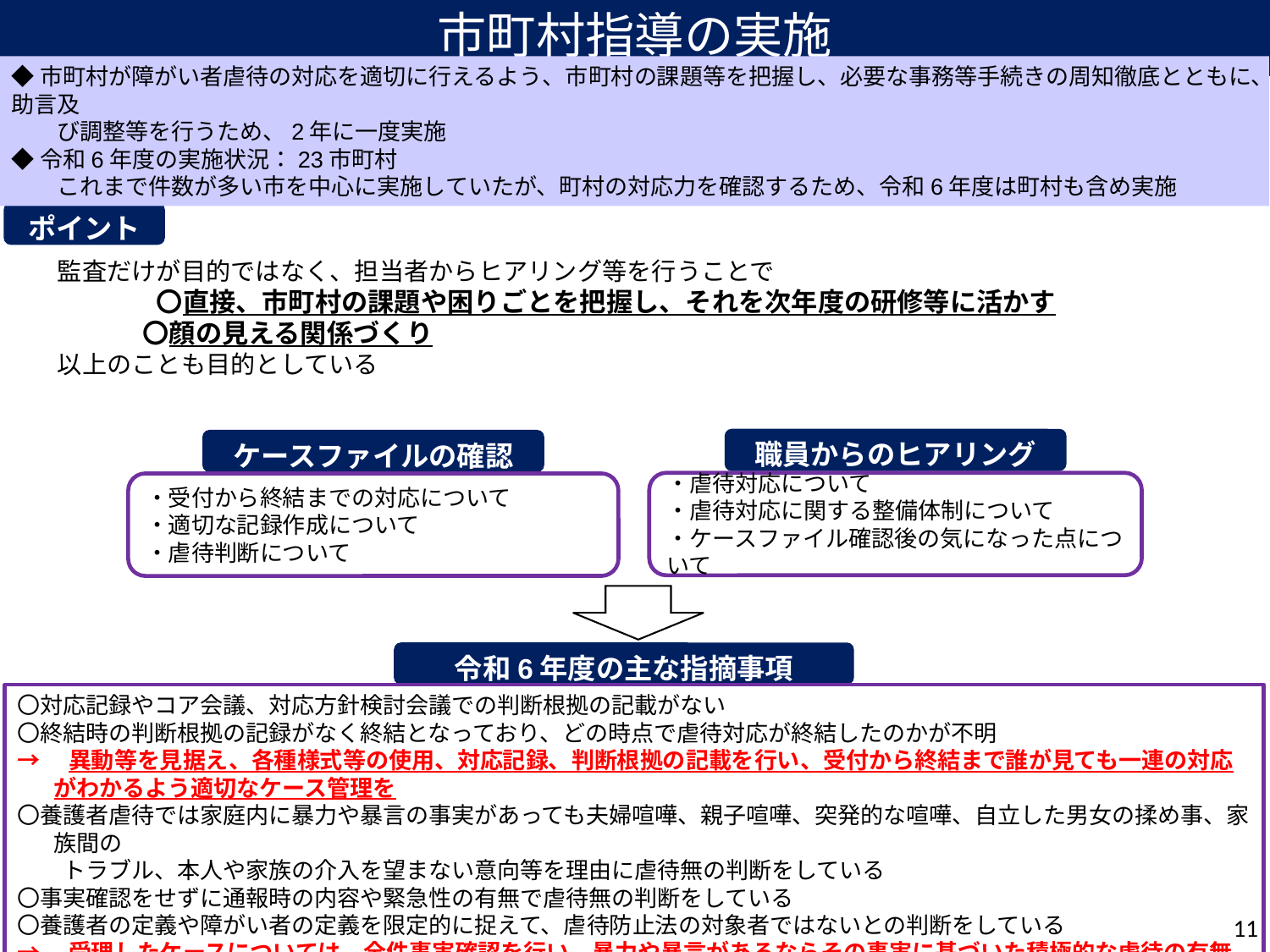

# 市町村指導の実施
◆市町村が障がい者虐待の対応を適切に行えるよう、市町村の課題等を把握し、必要な事務等手続きの周知徹底とともに、助言及
　　び調整等を行うため、2年に一度実施
◆令和6年度の実施状況：23市町村
　　これまで件数が多い市を中心に実施していたが、町村の対応力を確認するため、令和6年度は町村も含め実施
ポイント
監査だけが目的ではなく、担当者からヒアリング等を行うことで
　　　　〇直接、市町村の課題や困りごとを把握し、それを次年度の研修等に活かす
　　　 〇顔の見える関係づくり
以上のことも目的としている
職員からのヒアリング
・虐待対応について
・虐待対応に関する整備体制について
・ケースファイル確認後の気になった点について
ケースファイルの確認
・受付から終結までの対応について
・適切な記録作成について
・虐待判断について

令和6年度の主な指摘事項
〇対応記録やコア会議、対応方針検討会議での判断根拠の記載がない
〇終結時の判断根拠の記録がなく終結となっており、どの時点で虐待対応が終結したのかが不明
→　異動等を見据え、各種様式等の使用、対応記録、判断根拠の記載を行い、受付から終結まで誰が見ても一連の対応がわかるよう適切なケース管理を
〇養護者虐待では家庭内に暴力や暴言の事実があっても夫婦喧嘩、親子喧嘩、突発的な喧嘩、自立した男女の揉め事、家族間の
　　トラブル、本人や家族の介入を望まない意向等を理由に虐待無の判断をしている
〇事実確認をせずに通報時の内容や緊急性の有無で虐待無の判断をしている
〇養護者の定義や障がい者の定義を限定的に捉えて、虐待防止法の対象者ではないとの判断をしている
→　受理したケースについては、全件事実確認を行い、暴力や暴言があるならその事実に基づいた積極的な虐待の有無の判断を
11